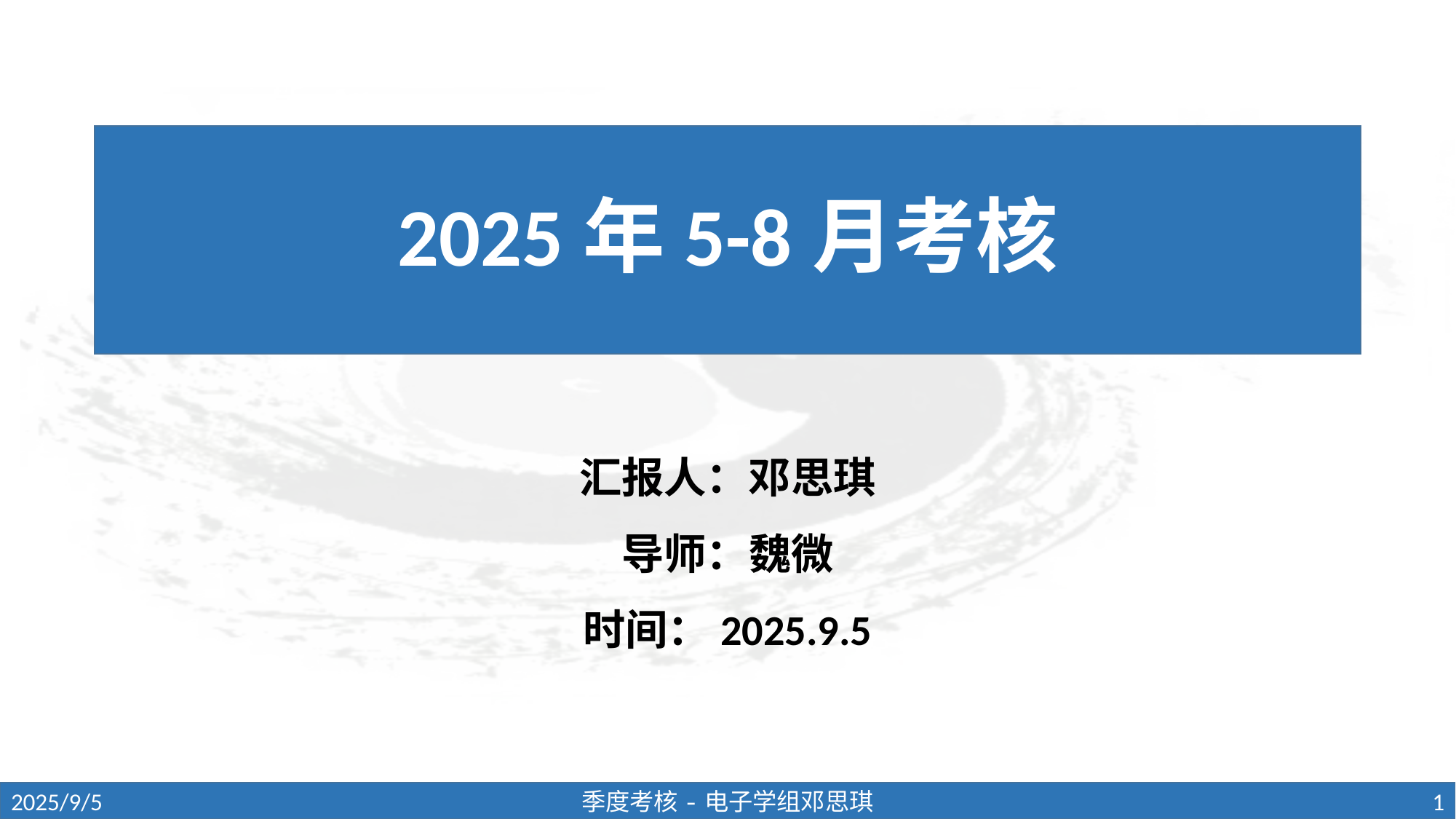

# 2025年5-8月考核
汇报人：邓思琪
导师：魏微
时间：2025.9.5
2025/9/5
季度考核-电子学组邓思琪
1